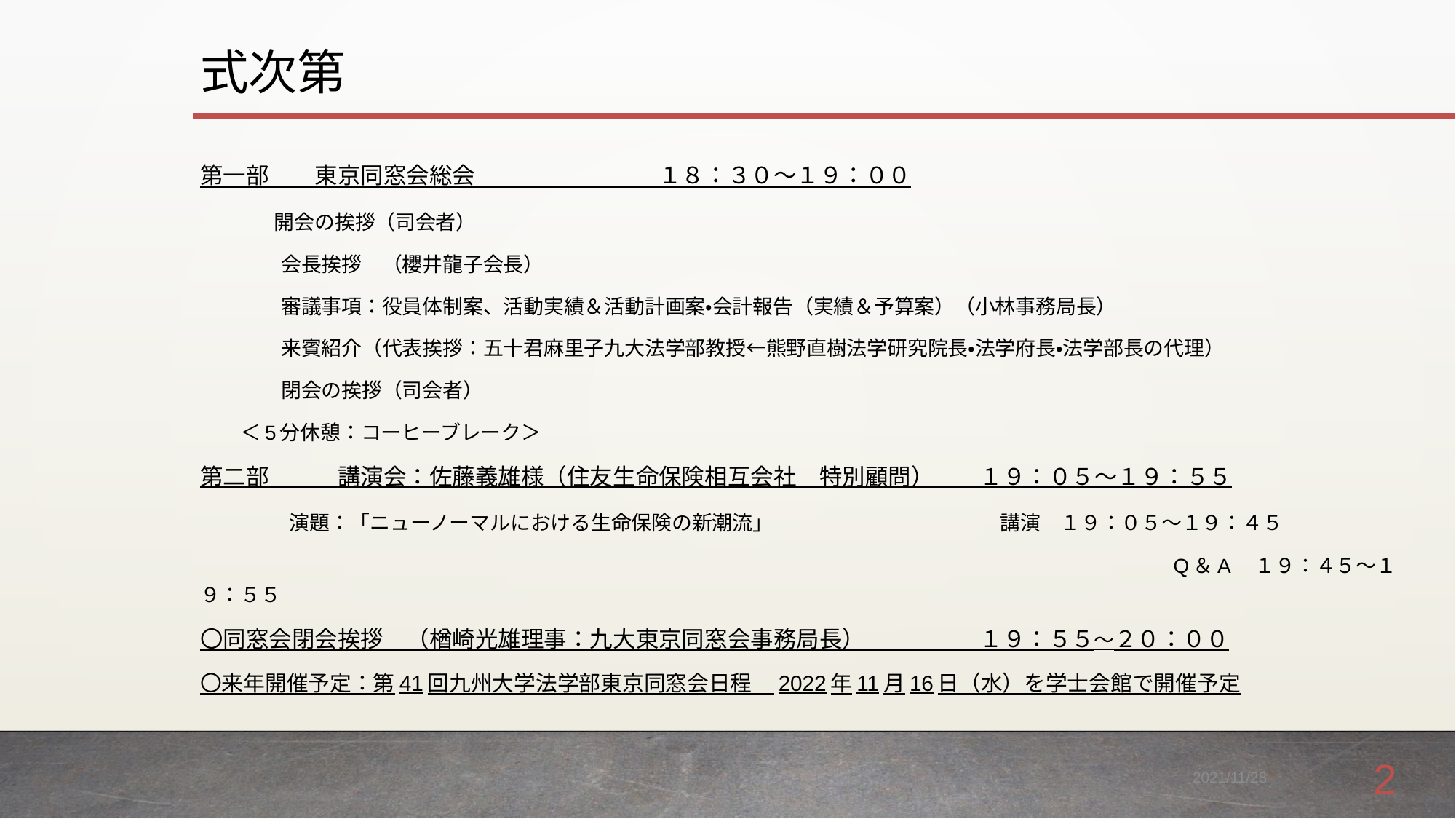

# 式次第
第一部　　東京同窓会総会　　　　　　　　１８：３０～１９：００
　　　 開会の挨拶（司会者）
　　　　会長挨拶　（櫻井龍子会長）
　　　　審議事項：役員体制案、活動実績＆活動計画案・会計報告（実績＆予算案）（小林事務局長）
　　　　来賓紹介（代表挨拶：五十君麻里子九大法学部教授←熊野直樹法学研究院長・法学府長・法学部長の代理）
　　　　閉会の挨拶（司会者）
　　＜5分休憩：コーヒーブレーク＞
第二部　　　講演会：佐藤義雄様（住友生命保険相互会社　特別顧問）　　１９：０５～１９：５５
　　　　演題：「ニューノーマルにおける生命保険の新潮流」 　　　　　　　　　　　講演　１９：０５～１９：４５
　　　　　　　　　　　　　　　　　　　　　　　　　　　　　　　　　　　　　　　　　　　　　　　　Q＆A　１９：４５～１９：５５
〇同窓会閉会挨拶　（楢崎光雄理事：九大東京同窓会事務局長）　　　　　１９：５５～２０：００
〇来年開催予定：第41回九州大学法学部東京同窓会日程　2022年11月16日（水）を学士会館で開催予定

2
2021/11/28